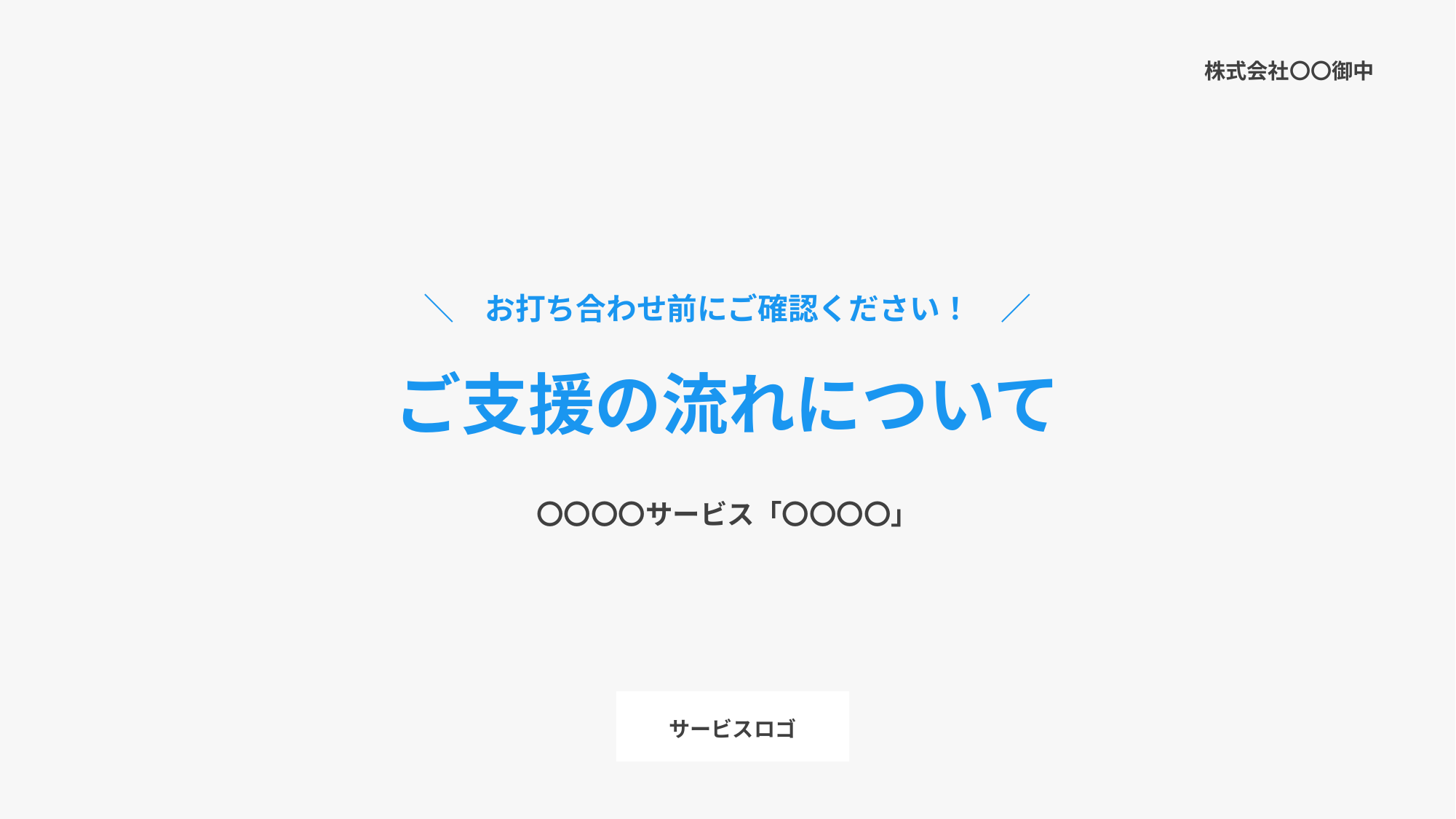

株式会社〇〇御中
＼　お打ち合わせ前にご確認ください！　／
ご支援の流れについて
〇〇〇〇サービス「〇〇〇〇」
サービスロゴ